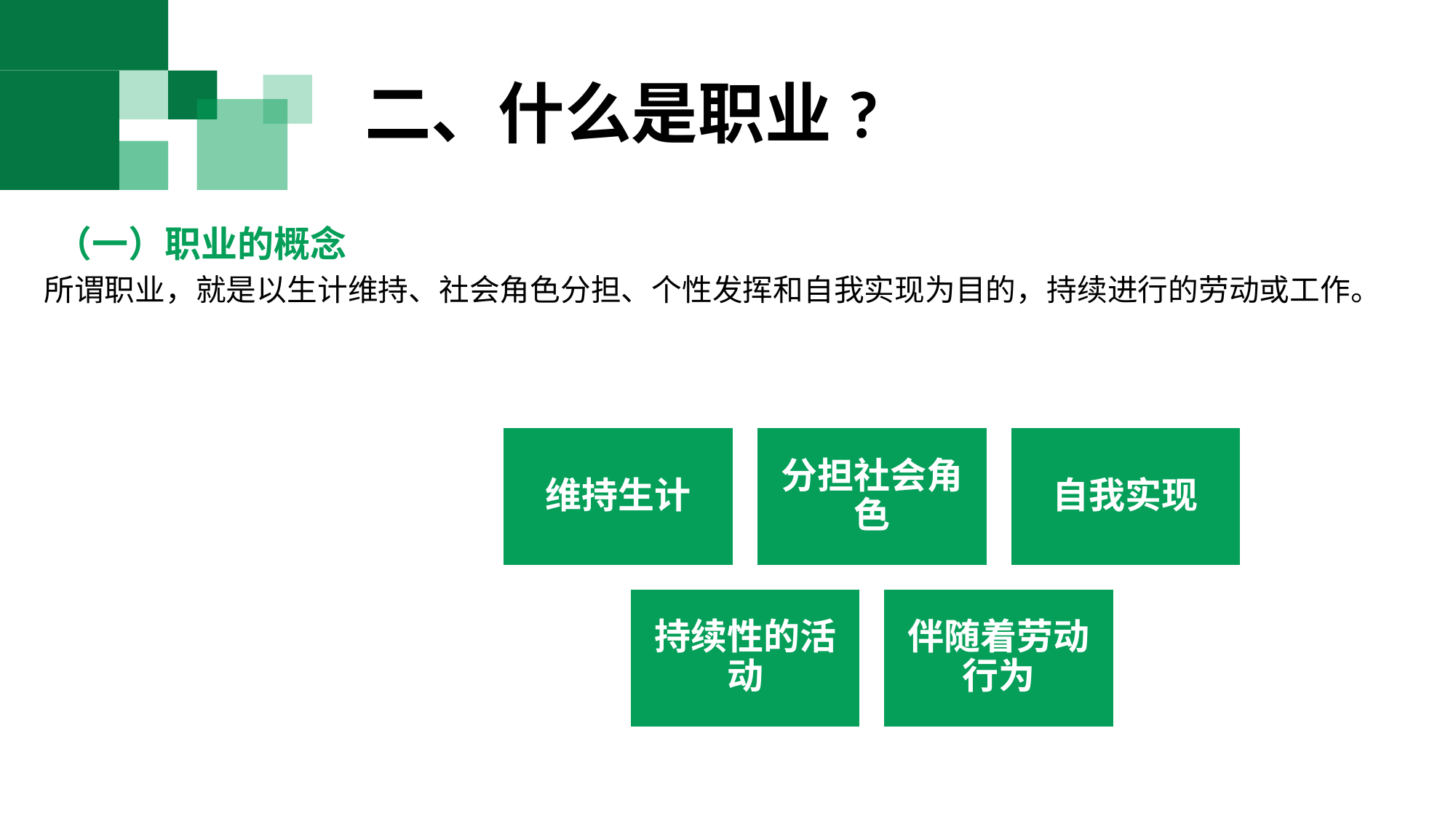

二、什么是职业?

（一）职业的概念
所谓职业，就是以生计维持、社会角色分担、个性发挥和自我实现为目的，持续进行的劳动或工作。
维持生计
分担社会角色
自我实现
持续性的活动
伴随着劳动行为